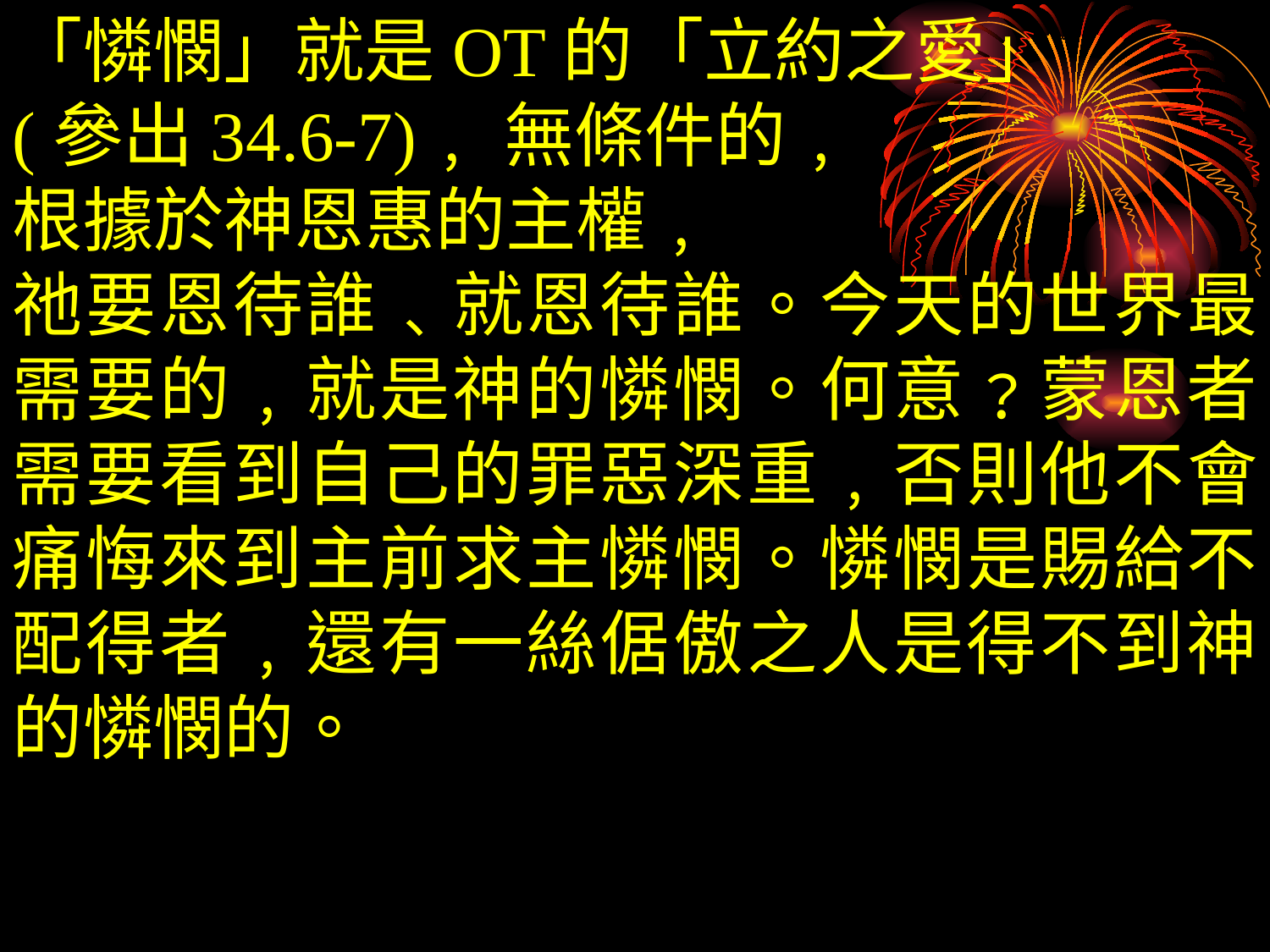

「憐憫」就是OT的「立約之愛」
(參出34.6-7)﹐無條件的﹐
根據於神恩惠的主權﹐
祂要恩待誰﹑就恩待誰。今天的世界最需要的﹐就是神的憐憫。何意﹖蒙恩者需要看到自己的罪惡深重﹐否則他不會痛悔來到主前求主憐憫。憐憫是賜給不配得者﹐還有一絲倨傲之人是得不到神的憐憫的。